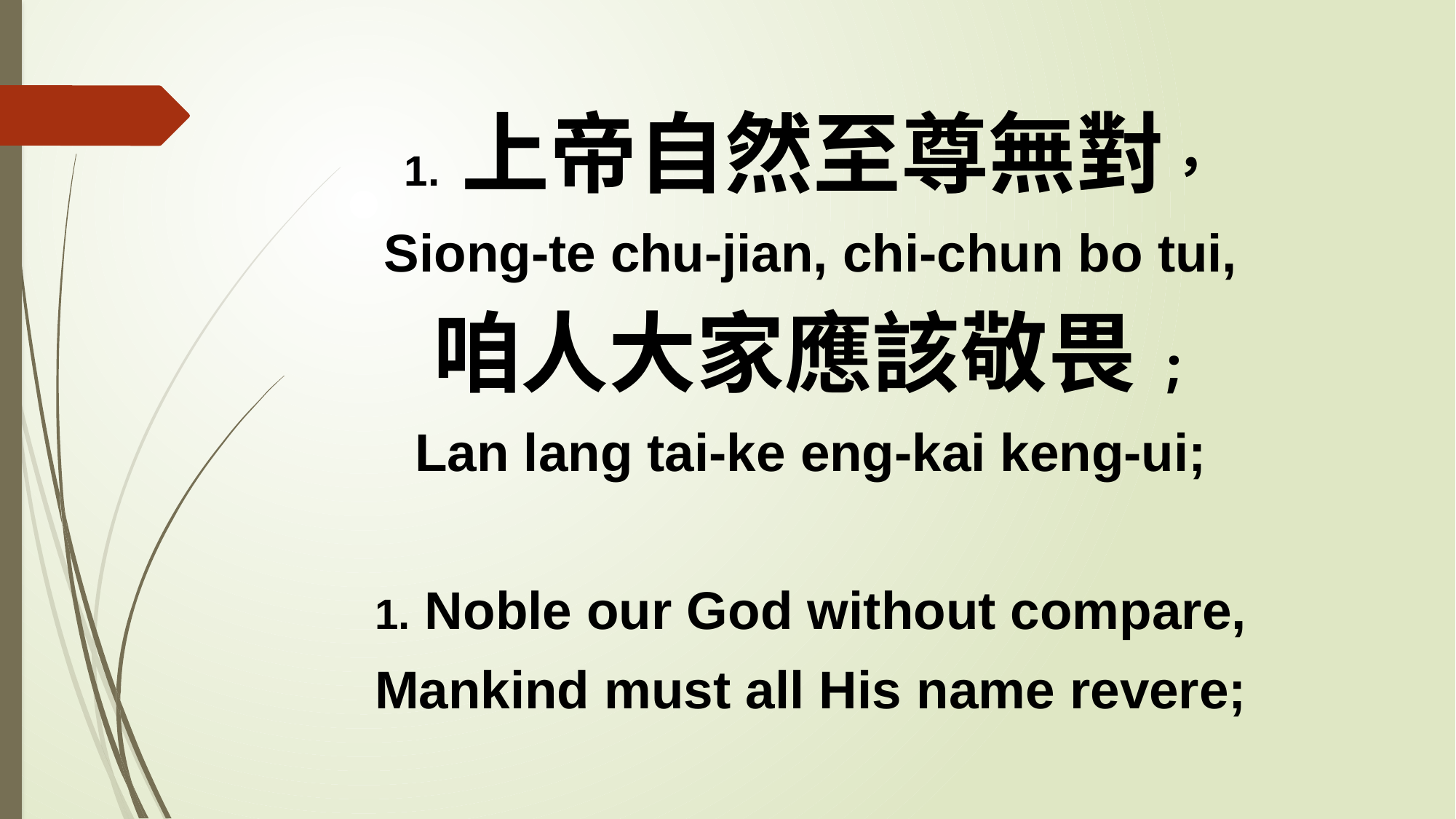

1. 上帝自然至尊無對，
Siong-te chu-jian, chi-chun bo tui,
咱人大家應該敬畏;
Lan lang tai-ke eng-kai keng-ui;

1. Noble our God without compare,
Mankind must all His name revere;